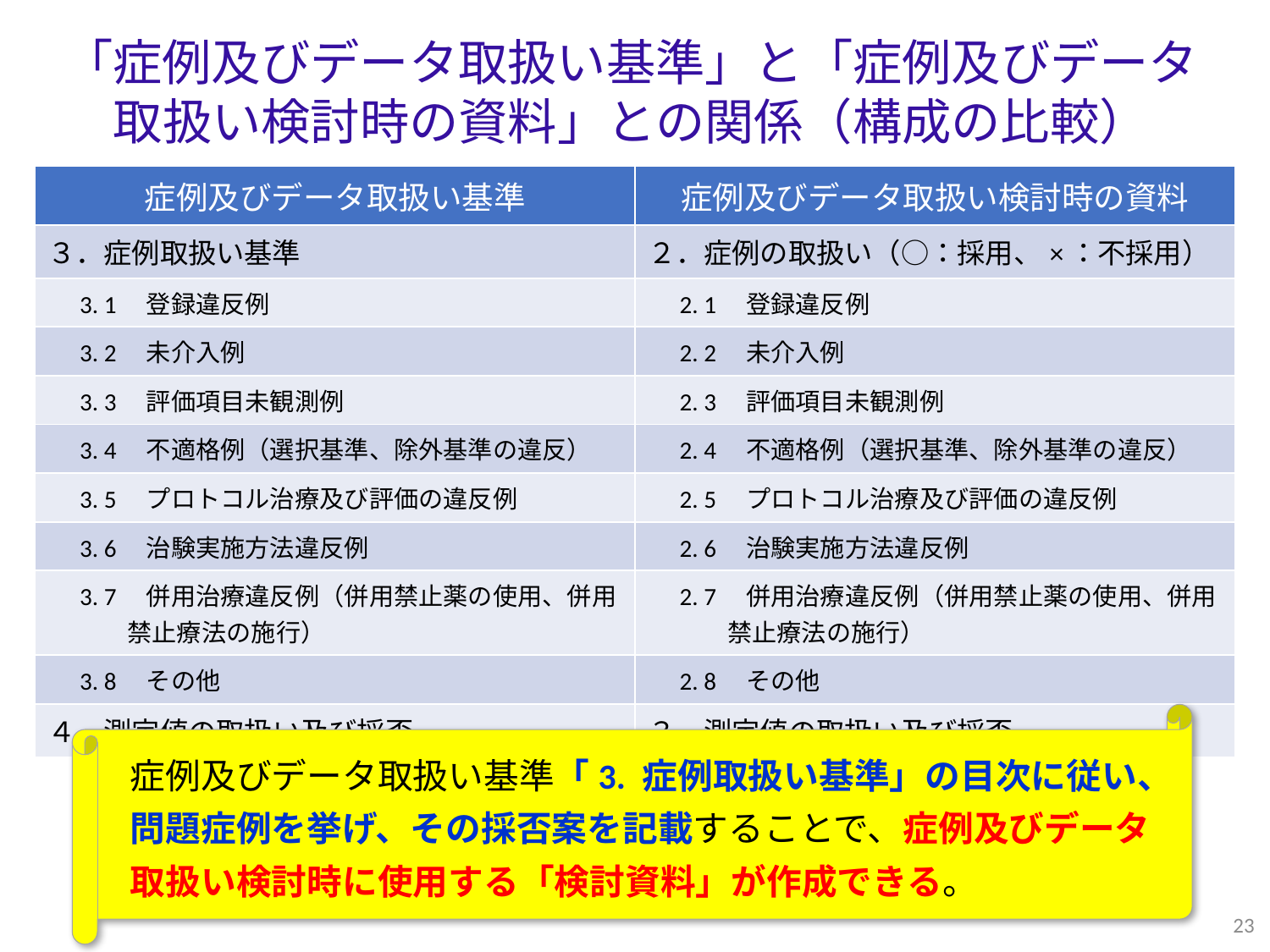

「症例及びデータ取扱い基準」と「症例及びデータ取扱い検討時の資料」との関係（構成の比較）
| 症例及びデータ取扱い基準 | 症例及びデータ取扱い検討時の資料 |
| --- | --- |
| ３．症例取扱い基準 | ２．症例の取扱い（○：採用、×：不採用） |
| 3. 1　登録違反例 | 2. 1　登録違反例 |
| 3. 2　未介入例 | 2. 2　未介入例 |
| 3. 3　評価項目未観測例 | 2. 3　評価項目未観測例 |
| 3. 4　不適格例（選択基準、除外基準の違反） | 2. 4　不適格例（選択基準、除外基準の違反） |
| 3. 5　プロトコル治療及び評価の違反例 | 2. 5　プロトコル治療及び評価の違反例 |
| 3. 6　治験実施方法違反例 | 2. 6　治験実施方法違反例 |
| 3. 7　併用治療違反例（併用禁止薬の使用、併用 　　　 禁止療法の施行） | 2. 7　併用治療違反例（併用禁止薬の使用、併用 　　　 禁止療法の施行） |
| 3. 8　その他 | 2. 8　その他 |
| ４．測定値の取扱い及び採否 | ３．測定値の取扱い及び採否 |

症例及びデータ取扱い基準「3. 症例取扱い基準」の目次に従い、
問題症例を挙げ、その採否案を記載することで、症例及びデータ
取扱い検討時に使用する「検討資料」が作成できる。
23